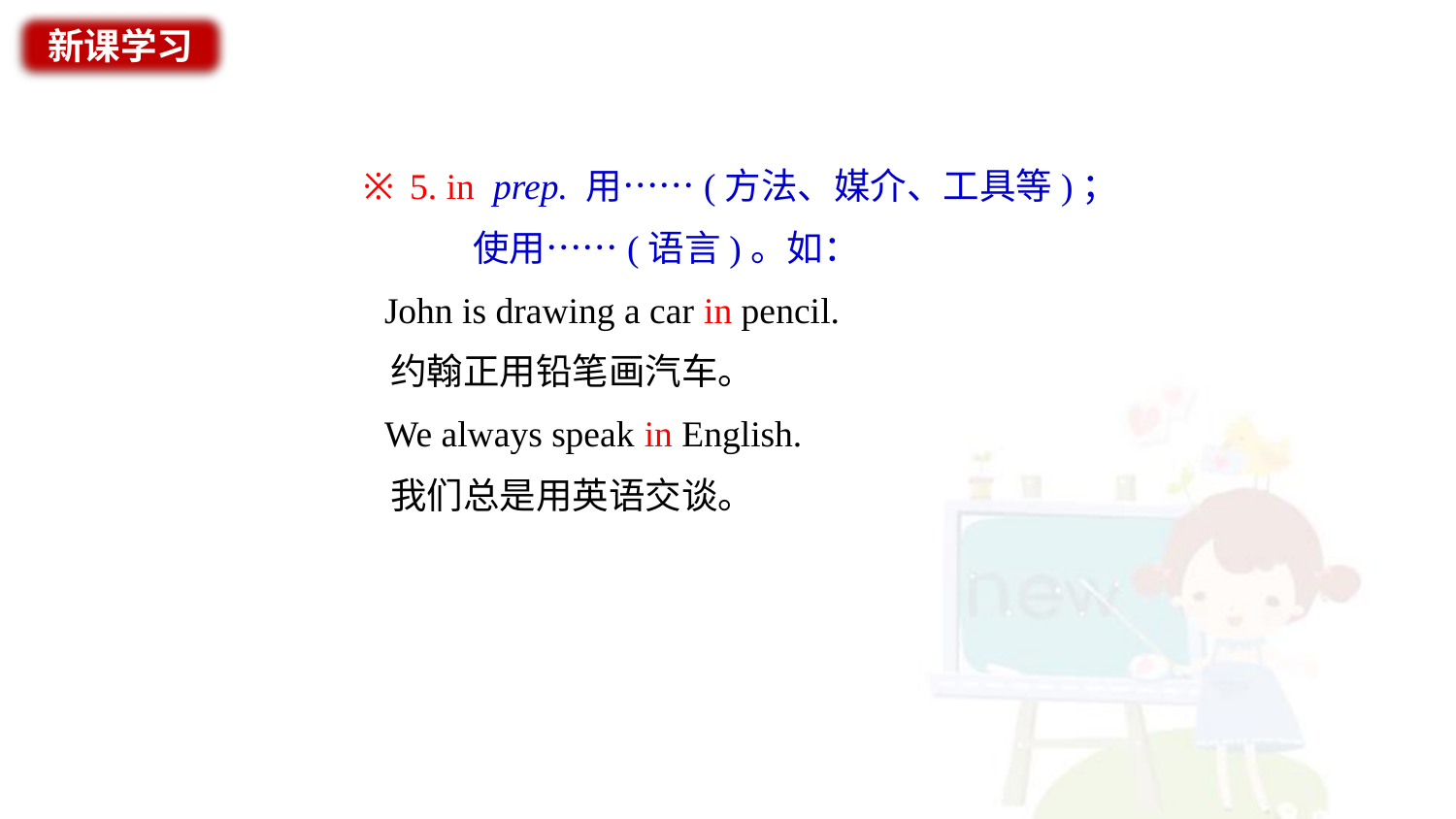

新课学习
※ 5. in  prep. 用……(方法、媒介、工具等)；
             使用……(语言)。如：
   John is drawing a car in pencil.
   约翰正用铅笔画汽车。
   We always speak in English.
   我们总是用英语交谈。